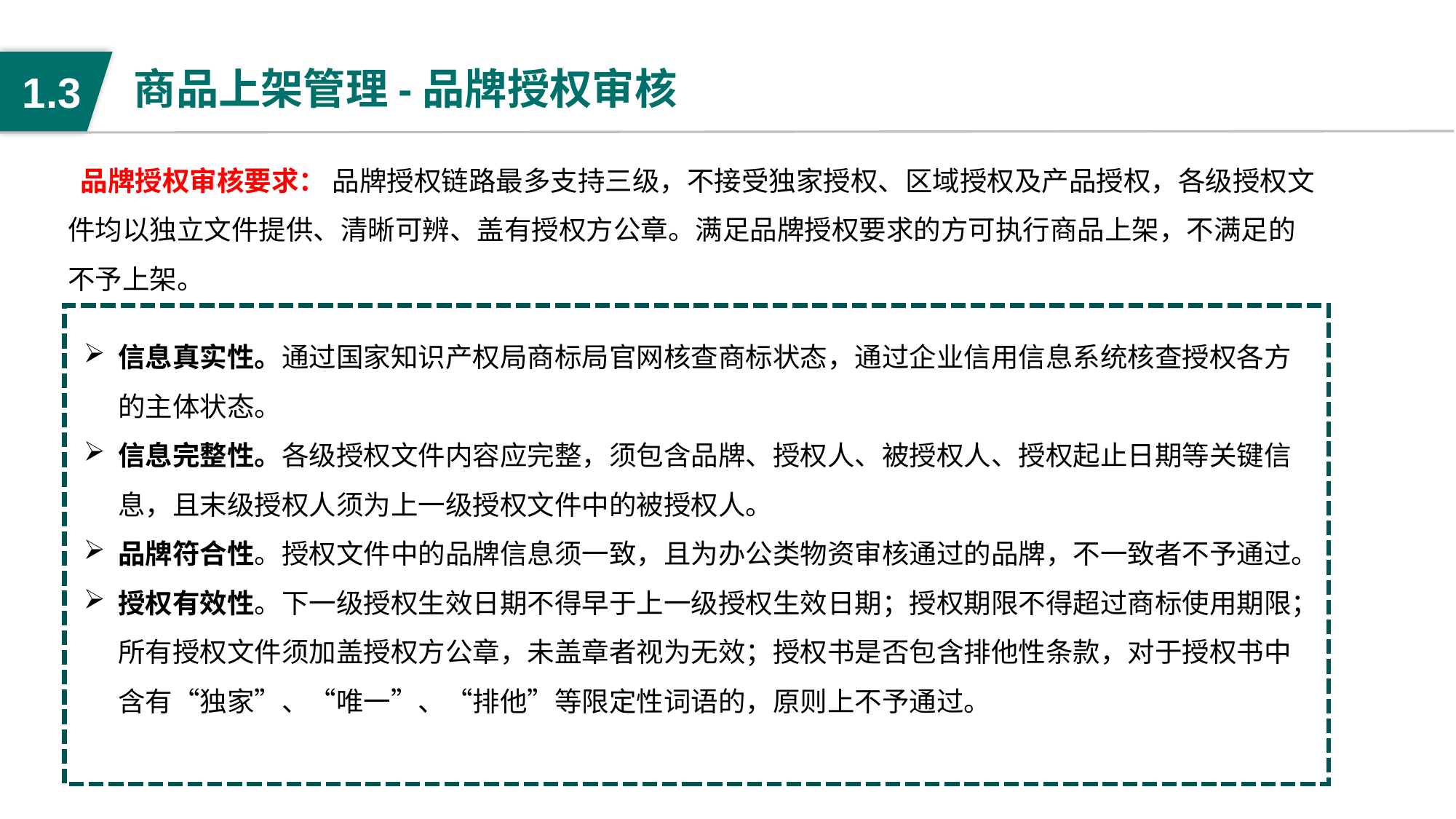

商品上架管理-品牌授权审核

1.3
 品牌授权审核要求： 品牌授权链路最多支持三级，不接受独家授权、区域授权及产品授权，各级授权文件均以独立文件提供、清晰可辨、盖有授权方公章。满足品牌授权要求的方可执行商品上架，不满足的不予上架。

信息真实性。通过国家知识产权局商标局官网核查商标状态，通过企业信用信息系统核查授权各方的主体状态。
信息完整性。各级授权文件内容应完整，须包含品牌、授权人、被授权人、授权起止日期等关键信息，且末级授权人须为上一级授权文件中的被授权人。
品牌符合性。授权文件中的品牌信息须一致，且为办公类物资审核通过的品牌，不一致者不予通过。
授权有效性。下一级授权生效日期不得早于上一级授权生效日期；授权期限不得超过商标使用期限；所有授权文件须加盖授权方公章，未盖章者视为无效；授权书是否包含排他性条款，对于授权书中含有“独家”、“唯一”、“排他”等限定性词语的，原则上不予通过。